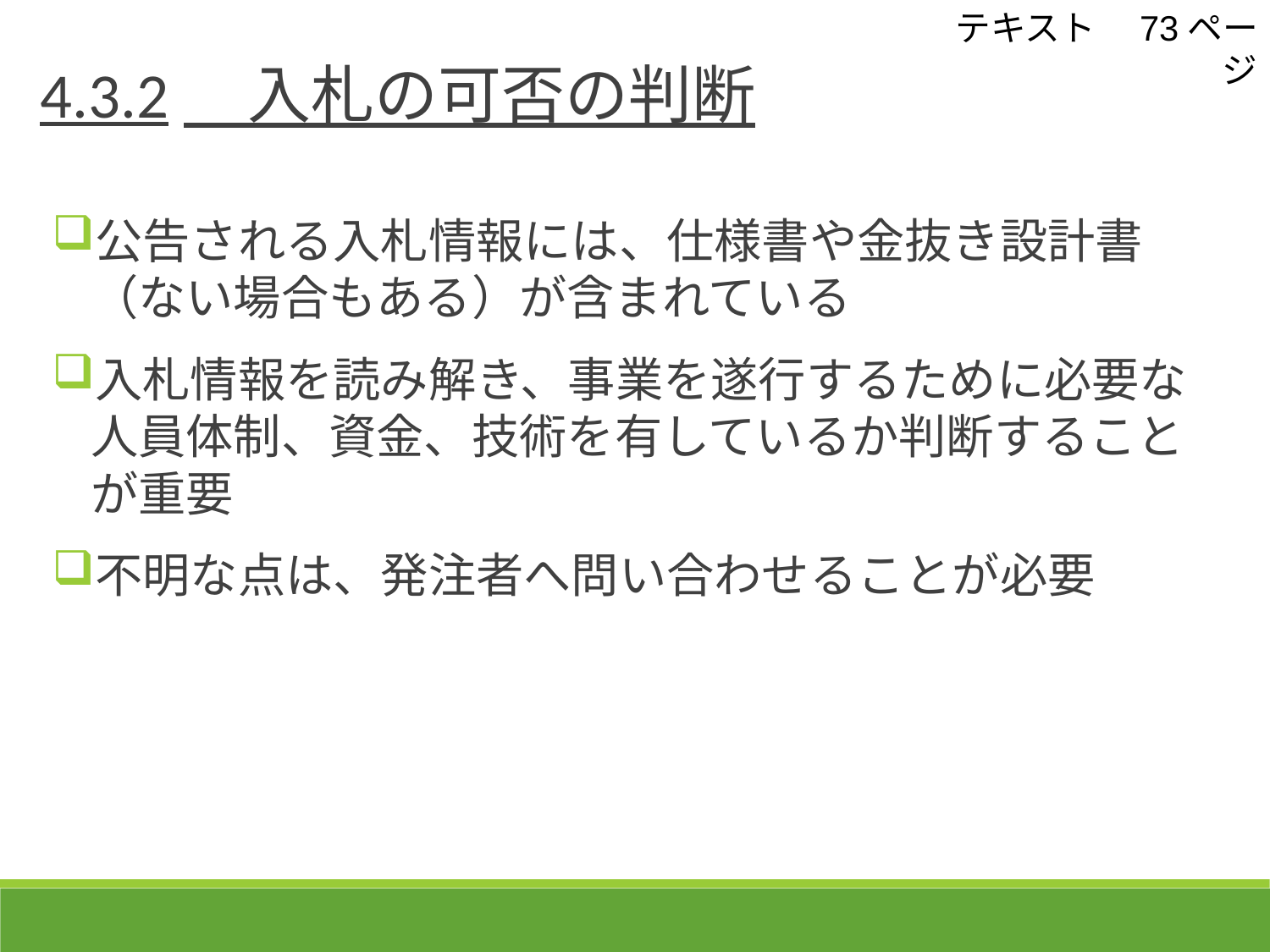

テキスト　73ページ
4.3.2　入札の可否の判断
公告される入札情報には、仕様書や金抜き設計書（ない場合もある）が含まれている
入札情報を読み解き、事業を遂行するために必要な人員体制、資金、技術を有しているか判断することが重要
不明な点は、発注者へ問い合わせることが必要